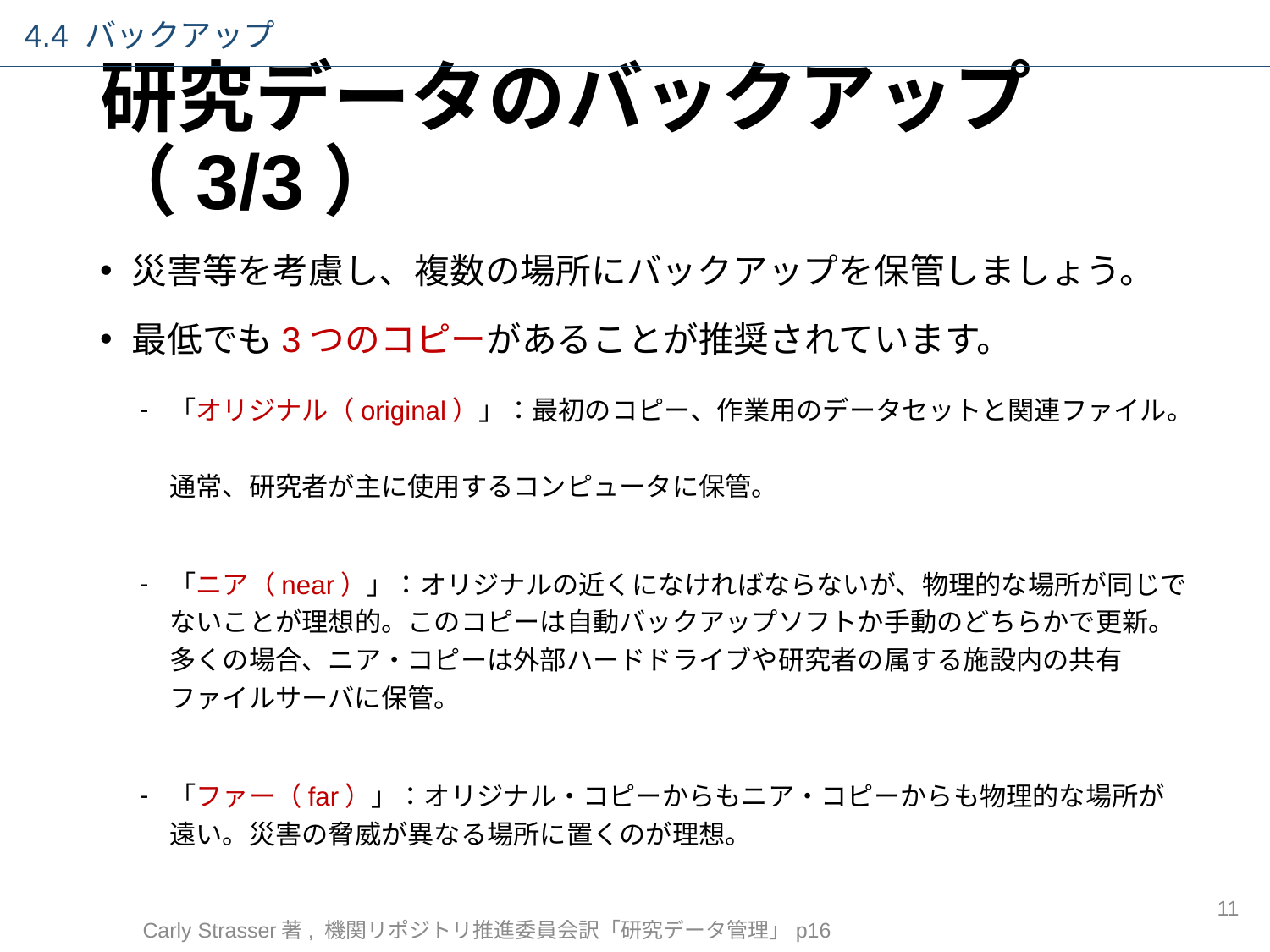

4.4 バックアップ
# 研究データのバックアップ（3/3）
災害等を考慮し、複数の場所にバックアップを保管しましょう。
最低でも3つのコピーがあることが推奨されています。
「オリジナル（original）」：最初のコピー、作業用のデータセットと関連ファイル。
通常、研究者が主に使用するコンピュータに保管。

「ニア（near）」：オリジナルの近くになければならないが、物理的な場所が同じで
ないことが理想的。このコピーは自動バックアップソフトか手動のどちらかで更新。
多くの場合、ニア・コピーは外部ハードドライブや研究者の属する施設内の共有
ファイルサーバに保管。

「ファー（far）」：オリジナル・コピーからもニア・コピーからも物理的な場所が遠い。災害の脅威が異なる場所に置くのが理想。
11
Carly Strasser著, 機関リポジトリ推進委員会訳「研究データ管理」p16